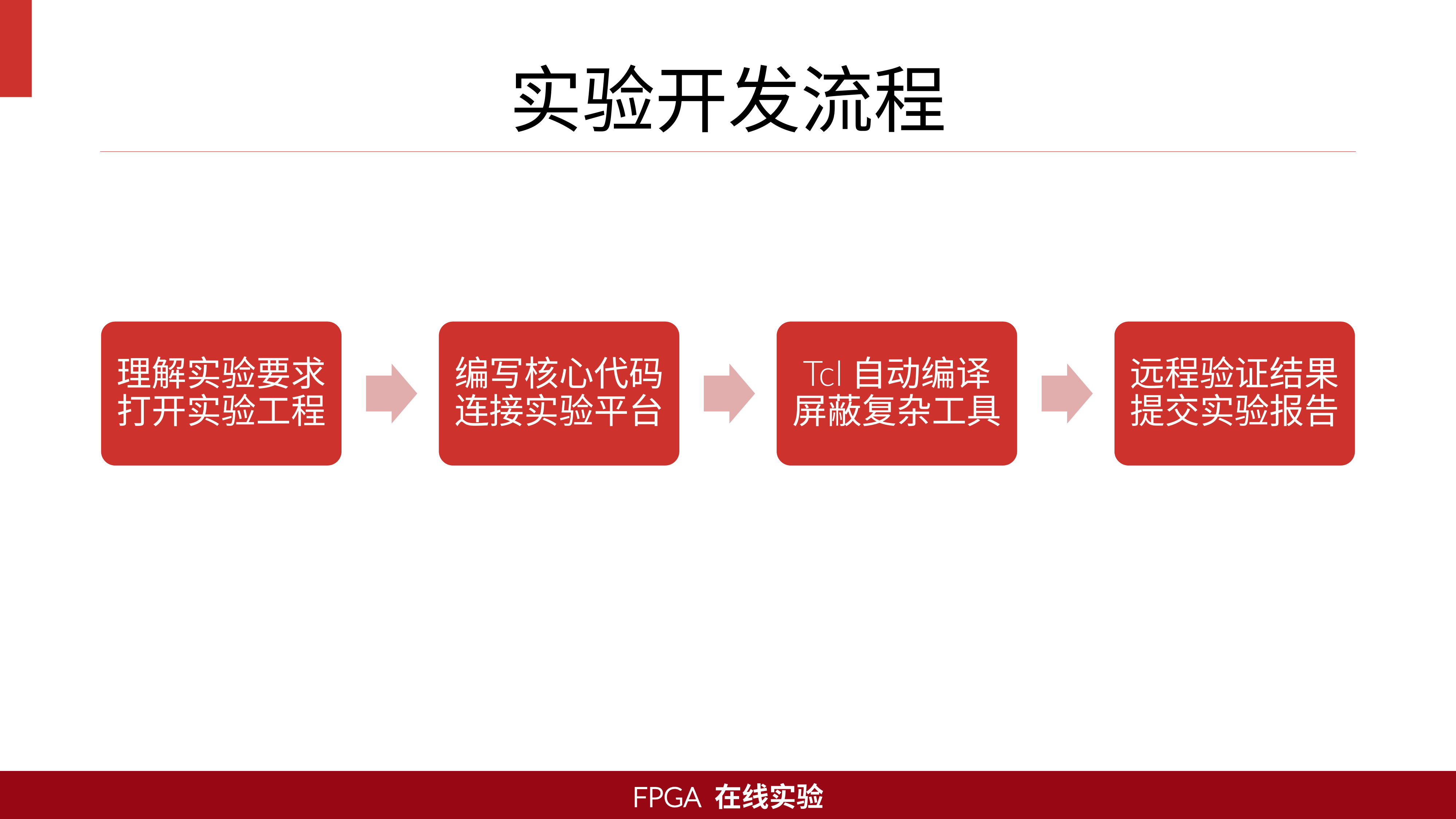

实验开发流程
理解实验要求打开实验工程

编写核心代码连接实验平台

Tcl自动编译屏蔽复杂工具

远程验证结果提交实验报告
FPGA 在线实验